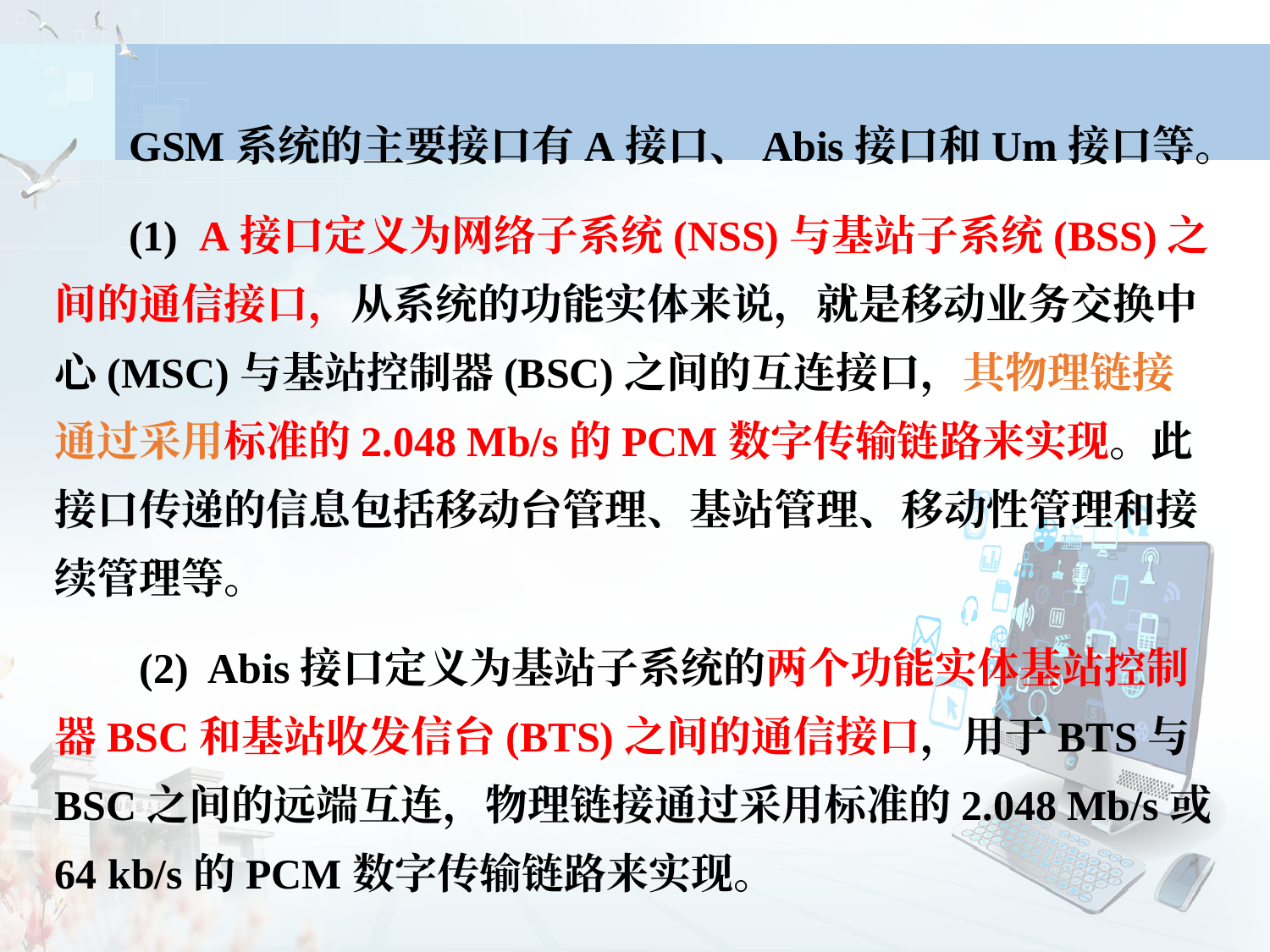

GSM系统的主要接口有A接口、Abis接口和Um接口等。
       (1)  A接口定义为网络子系统(NSS)与基站子系统(BSS)之间的通信接口，从系统的功能实体来说，就是移动业务交换中心(MSC)与基站控制器(BSC)之间的互连接口，其物理链接通过采用标准的2.048 Mb/s的PCM数字传输链路来实现。此接口传递的信息包括移动台管理、基站管理、移动性管理和接续管理等。
        (2)  Abis接口定义为基站子系统的两个功能实体基站控制器BSC和基站收发信台(BTS)之间的通信接口，用于BTS与BSC之间的远端互连，物理链接通过采用标准的2.048 Mb/s或64 kb/s的PCM数字传输链路来实现。